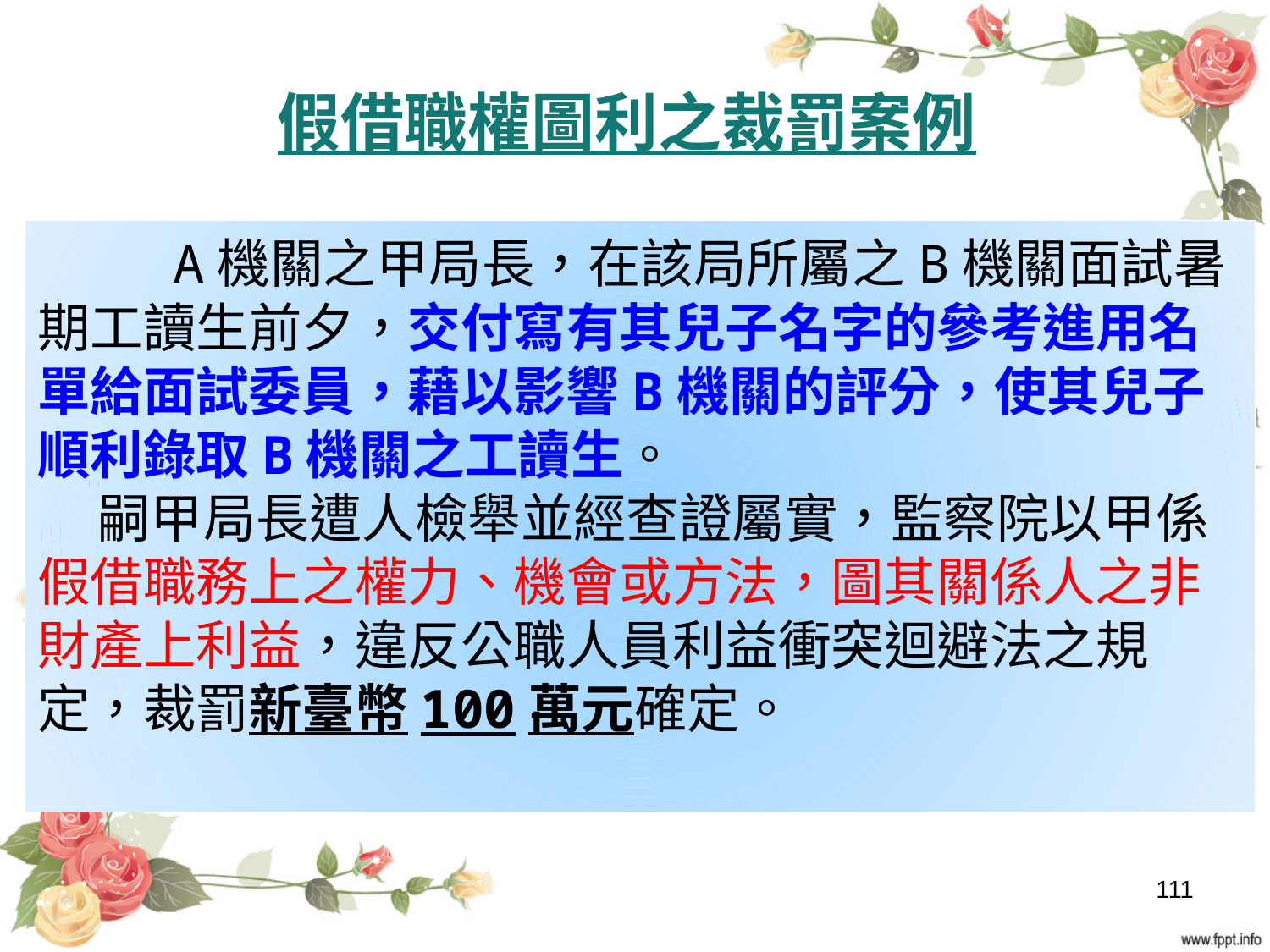

#
假借職權圖利之裁罰案例
    A機關之甲局長，在該局所屬之B機關面試暑期工讀生前夕，交付寫有其兒子名字的參考進用名單給面試委員，藉以影響B機關的評分，使其兒子順利錄取B機關之工讀生。
    嗣甲局長遭人檢舉並經查證屬實，監察院以甲係假借職務上之權力、機會或方法，圖其關係人之非財產上利益，違反公職人員利益衝突迴避法之規定，裁罰新臺幣100萬元確定。

111